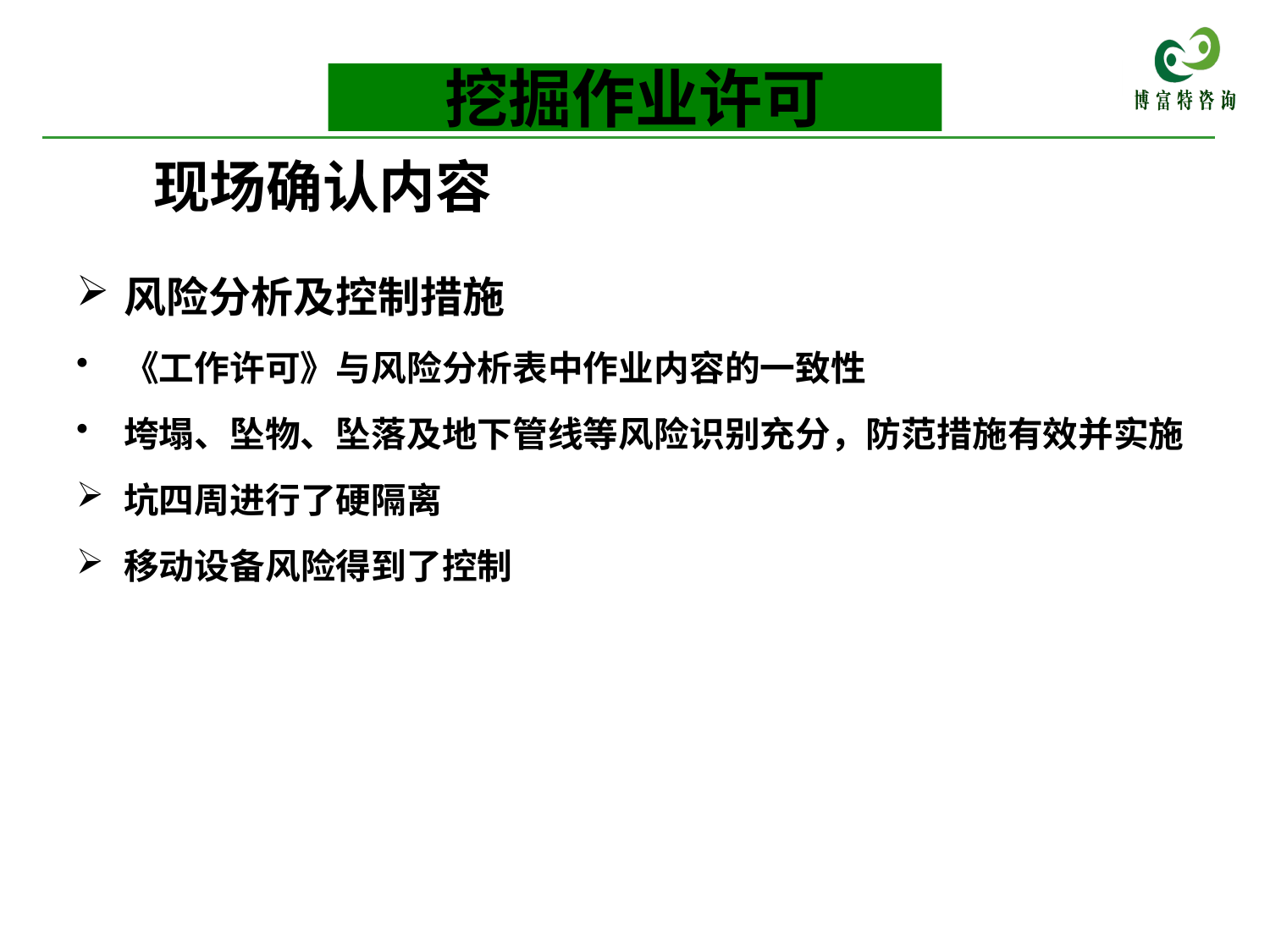

挖掘作业许可
现场确认内容
风险分析及控制措施
《工作许可》与风险分析表中作业内容的一致性
垮塌、坠物、坠落及地下管线等风险识别充分，防范措施有效并实施
坑四周进行了硬隔离
移动设备风险得到了控制